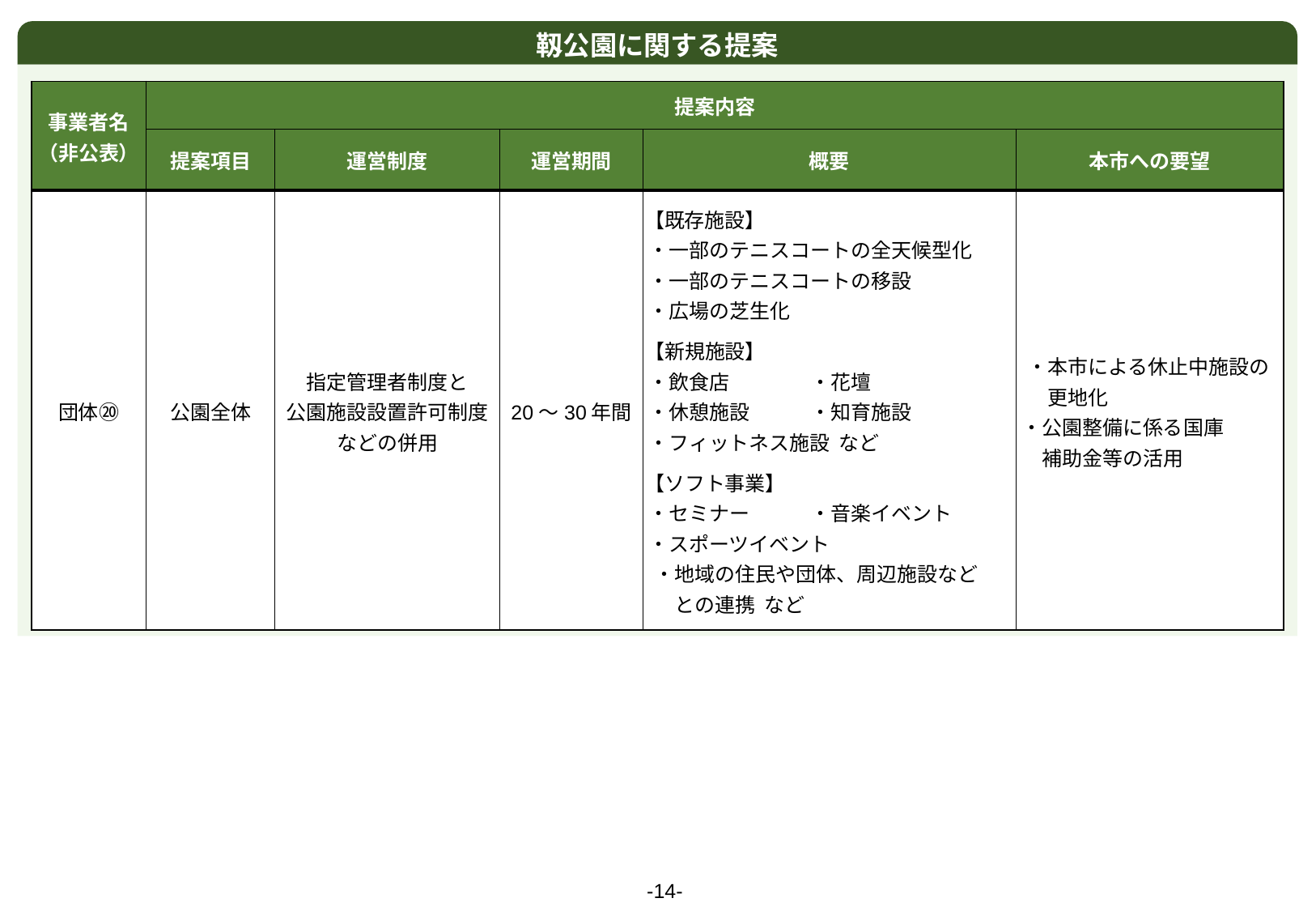

靱公園に関する提案

| 事業者名 （非公表） | 提案内容 |  |  |  |  |
| --- | --- | --- | --- | --- | --- |
|  | 提案項目 | 運営制度 | 運営期間 | 概要 | 本市への要望 |
| 団体⑳ | 公園全体 | 指定管理者制度と 公園施設設置許可制度 などの併用 | 20～30年間 | 【既存施設】 ・一部のテニスコートの全天候型化 ・一部のテニスコートの移設 ・広場の芝生化 【新規施設】 ・飲食店　　　　・花壇 ・休憩施設　　　・知育施設 ・フィットネス施設 など 【ソフト事業】 ・セミナー　　　・音楽イベント ・スポーツイベント ・地域の住民や団体、周辺施設など 　との連携 など | ・本市による休止中施設の 　更地化 ・公園整備に係る国庫 　 補助金等の活用 |
-14-